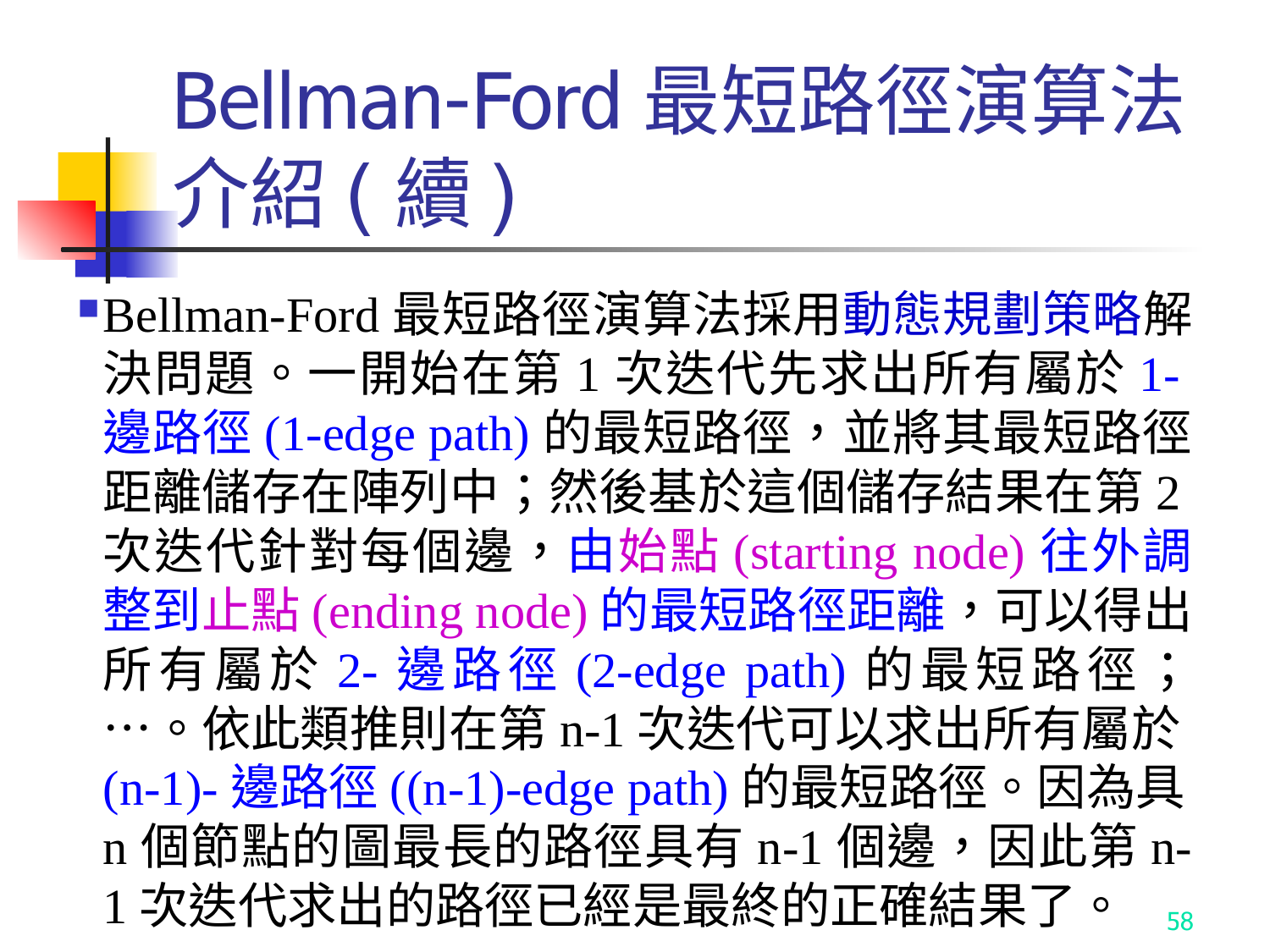

# Bellman-Ford最短路徑演算法介紹(續)
Bellman-Ford最短路徑演算法採用動態規劃策略解決問題。一開始在第1次迭代先求出所有屬於1-邊路徑(1-edge path)的最短路徑，並將其最短路徑距離儲存在陣列中；然後基於這個儲存結果在第2次迭代針對每個邊，由始點(starting node)往外調整到止點(ending node)的最短路徑距離，可以得出所有屬於2-邊路徑(2-edge path)的最短路徑；…。依此類推則在第n-1次迭代可以求出所有屬於(n-1)-邊路徑((n-1)-edge path)的最短路徑。因為具n個節點的圖最長的路徑具有n-1個邊，因此第n-1次迭代求出的路徑已經是最終的正確結果了。
58